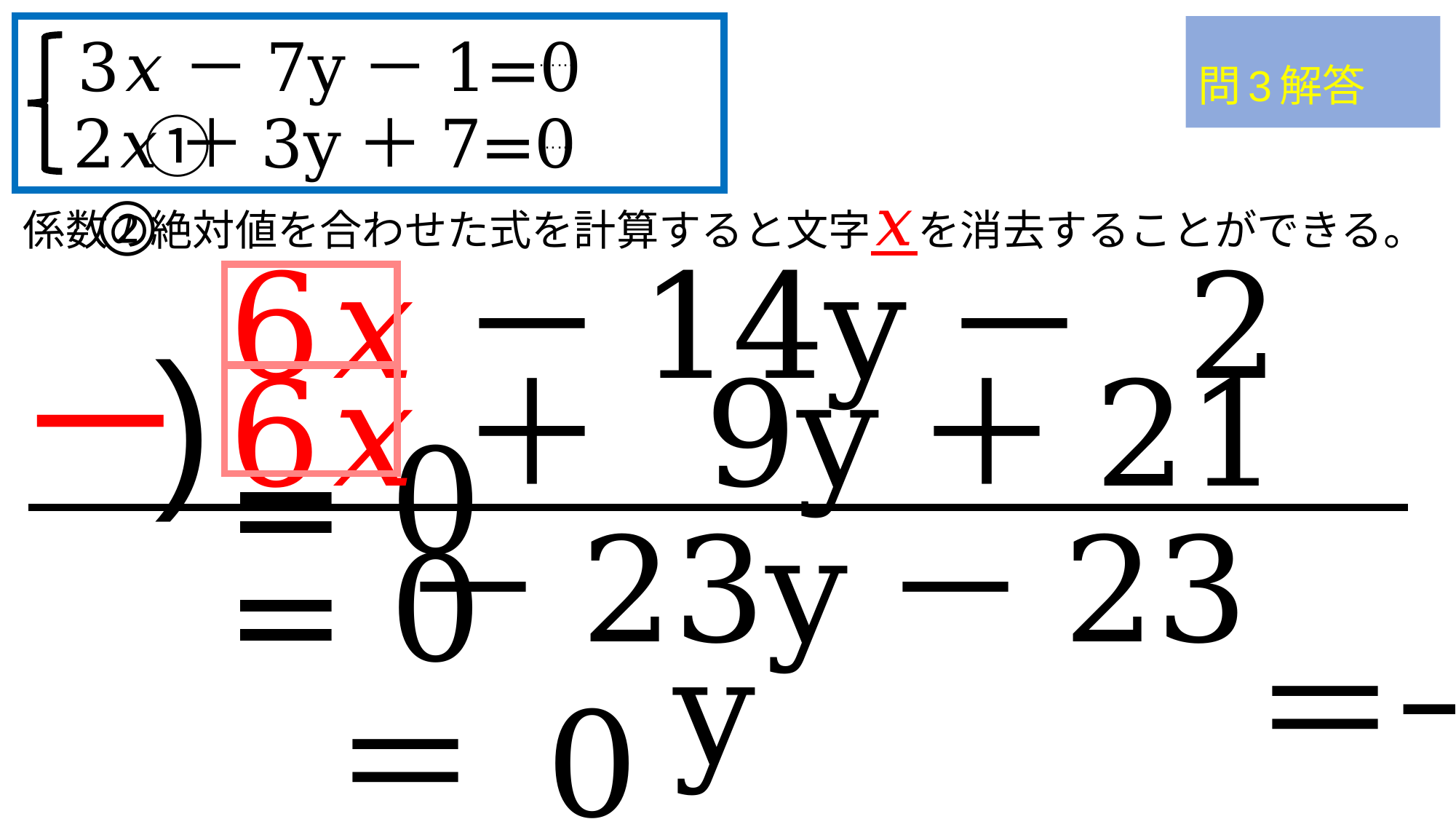

3𝑥－7y－1=0   　①
2𝑥＋3y＋7=0        ②

……
……

問3解答
係数の絶対値を合わせた式を計算すると文字𝑥を消去することができる。
6𝑥－14y－  2 = 0
6𝑥＋  9y＋21 = 0

)
－

 －23y－23＝ 0
 y          ＝−１